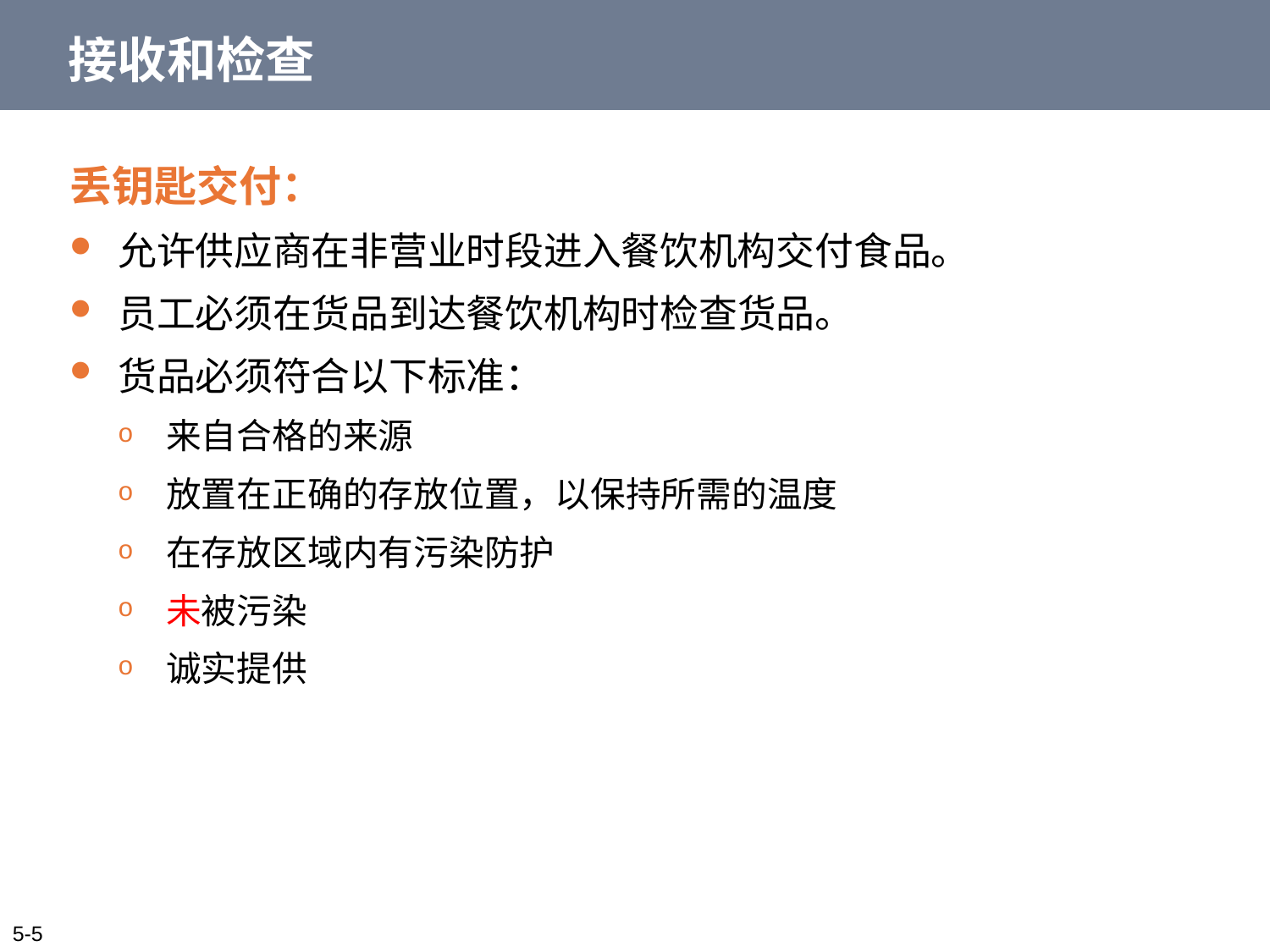

# 接收和检查
丢钥匙交付：
允许供应商在非营业时段进入餐饮机构交付食品。
员工必须在货品到达餐饮机构时检查货品。
货品必须符合以下标准：
来自合格的来源
放置在正确的存放位置，以保持所需的温度
在存放区域内有污染防护
未被污染
诚实提供

5-5